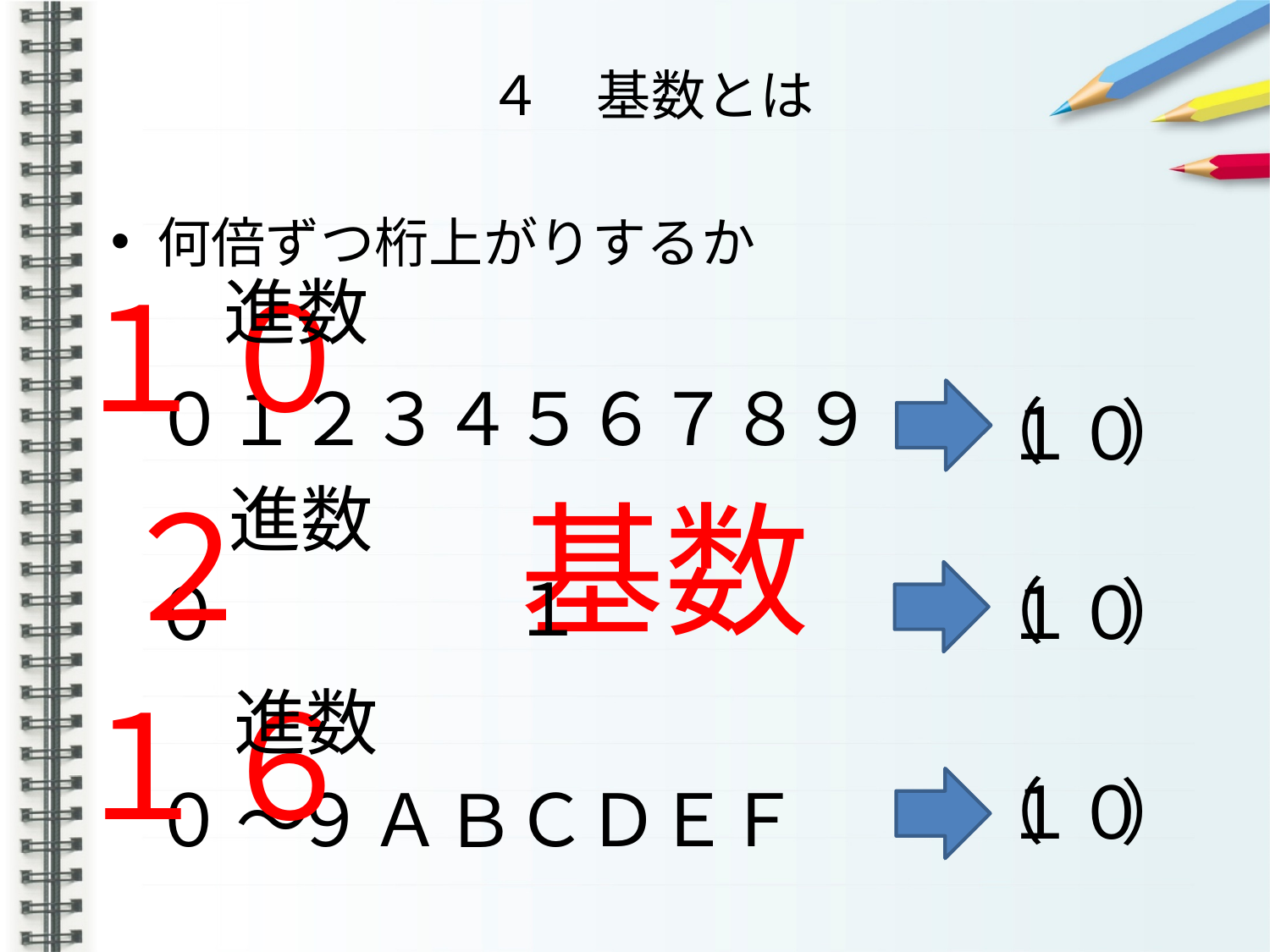

# ４　基数とは
何倍ずつ桁上がりするか
進数
１０
０
１
２
３
４
５
６
７
８
９

（
）
１０
進数
２
基数
１
（

）
１０
０
１６
進数
（
１０
）

Ｄ
Ｅ
Ｆ
Ｃ
Ａ
０
９
Ｂ
～